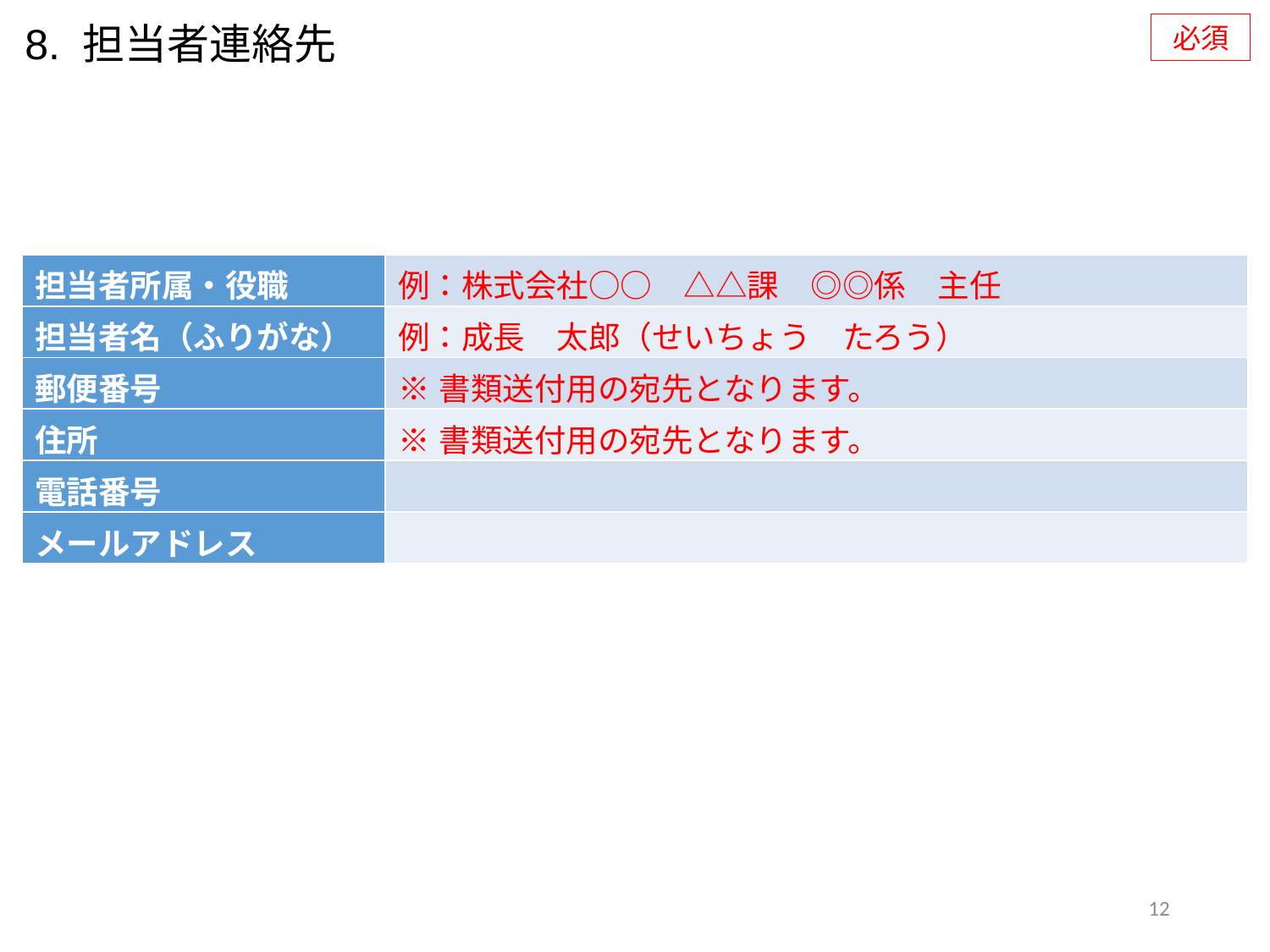

8. 担当者連絡先
必須
| 担当者所属・役職 | 例：株式会社○○　△△課　◎◎係　主任 |
| --- | --- |
| 担当者名（ふりがな） | 例：成長　太郎（せいちょう　たろう） |
| 郵便番号 | ※書類送付用の宛先となります。 |
| 住所 | ※書類送付用の宛先となります。 |
| 電話番号 |  |
| メールアドレス |  |
12